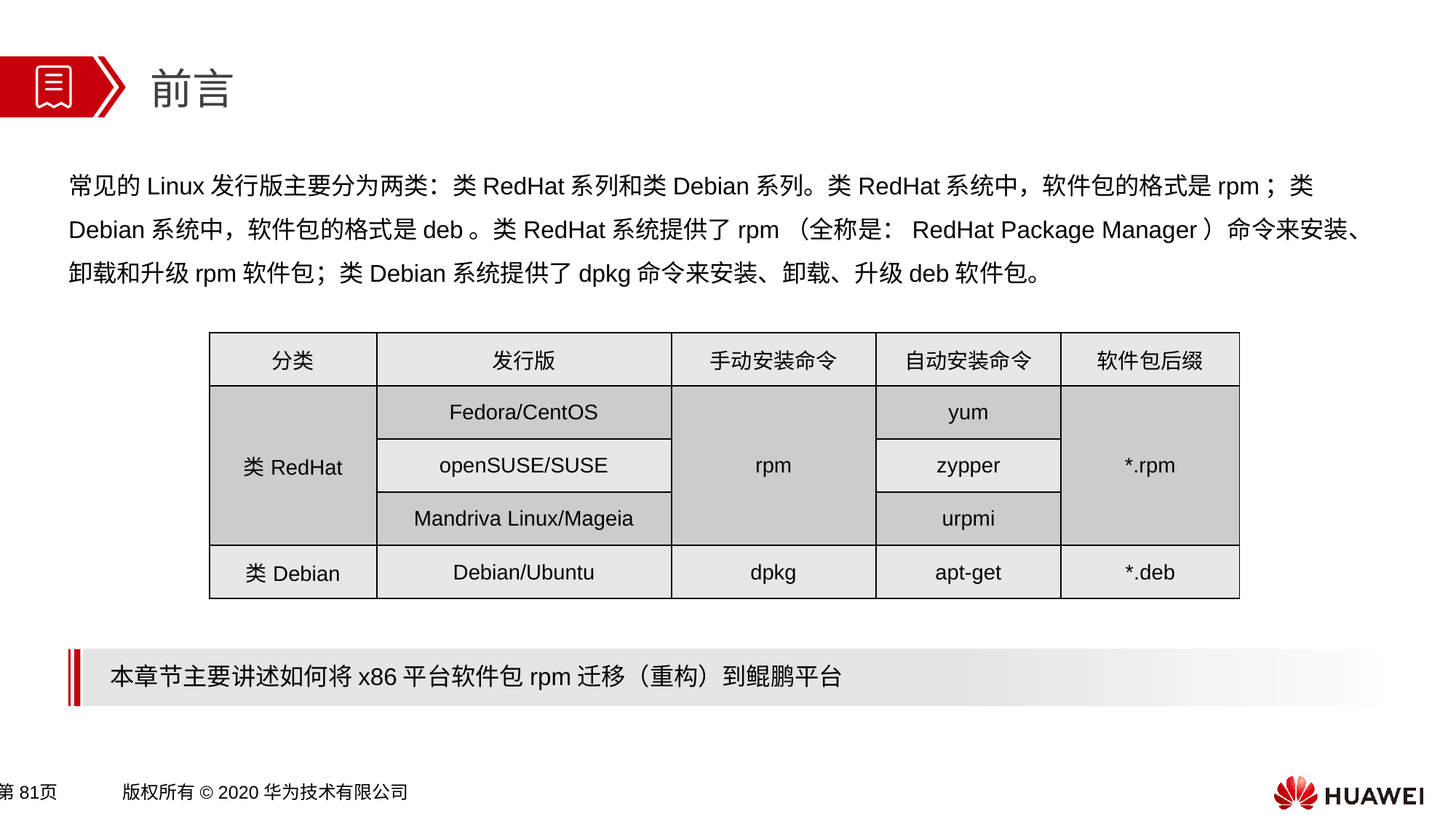

前言

常见的Linux发行版主要分为两类：类RedHat系列和类Debian系列。类RedHat系统中，软件包的格式是rpm；类Debian系统中，软件包的格式是deb。类RedHat系统提供了rpm（全称是：RedHat Package Manager）命令来安装、卸载和升级rpm软件包；类Debian系统提供了dpkg命令来安装、卸载、升级deb软件包。
| 分类 | 发行版 | 手动安装命令 | 自动安装命令 | 软件包后缀 |
| --- | --- | --- | --- | --- |
| 类RedHat | Fedora/CentOS | rpm | yum | \*.rpm |
|  | openSUSE/SUSE |  | zypper |  |
|  | Mandriva Linux/Mageia |  | urpmi |  |
| 类Debian | Debian/Ubuntu | dpkg | apt-get | \*.deb |

本章节主要讲述如何将x86平台软件包rpm迁移（重构）到鲲鹏平台